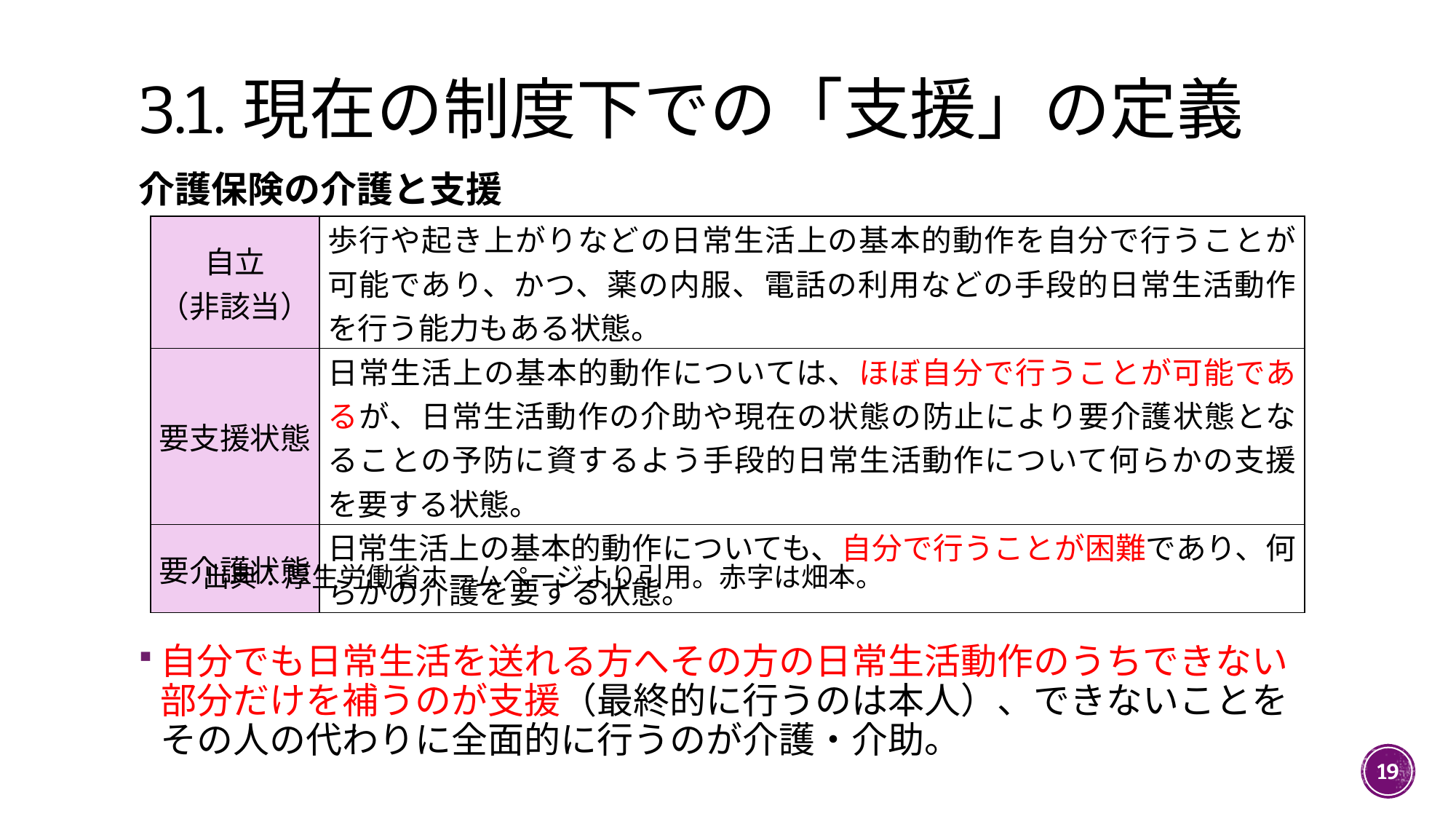

# 3.1.現在の制度下での「支援」の定義
介護保険の介護と支援

自分でも日常生活を送れる方へその方の日常生活動作のうちできない部分だけを補うのが支援（最終的に行うのは本人）、できないことをその人の代わりに全面的に行うのが介護・介助。
| 自立 （非該当） | 歩行や起き上がりなどの日常生活上の基本的動作を自分で行うことが可能であり、かつ、薬の内服、電話の利用などの手段的日常生活動作を行う能力もある状態。 |
| --- | --- |
| 要支援状態 | 日常生活上の基本的動作については、ほぼ自分で行うことが可能であるが、日常生活動作の介助や現在の状態の防止により要介護状態となることの予防に資するよう手段的日常生活動作について何らかの支援を要する状態。 |
| 要介護状態 | 日常生活上の基本的動作についても、自分で行うことが困難であり、何らかの介護を要する状態。 |
出典：厚生労働省ホームページより引用。赤字は畑本。
19